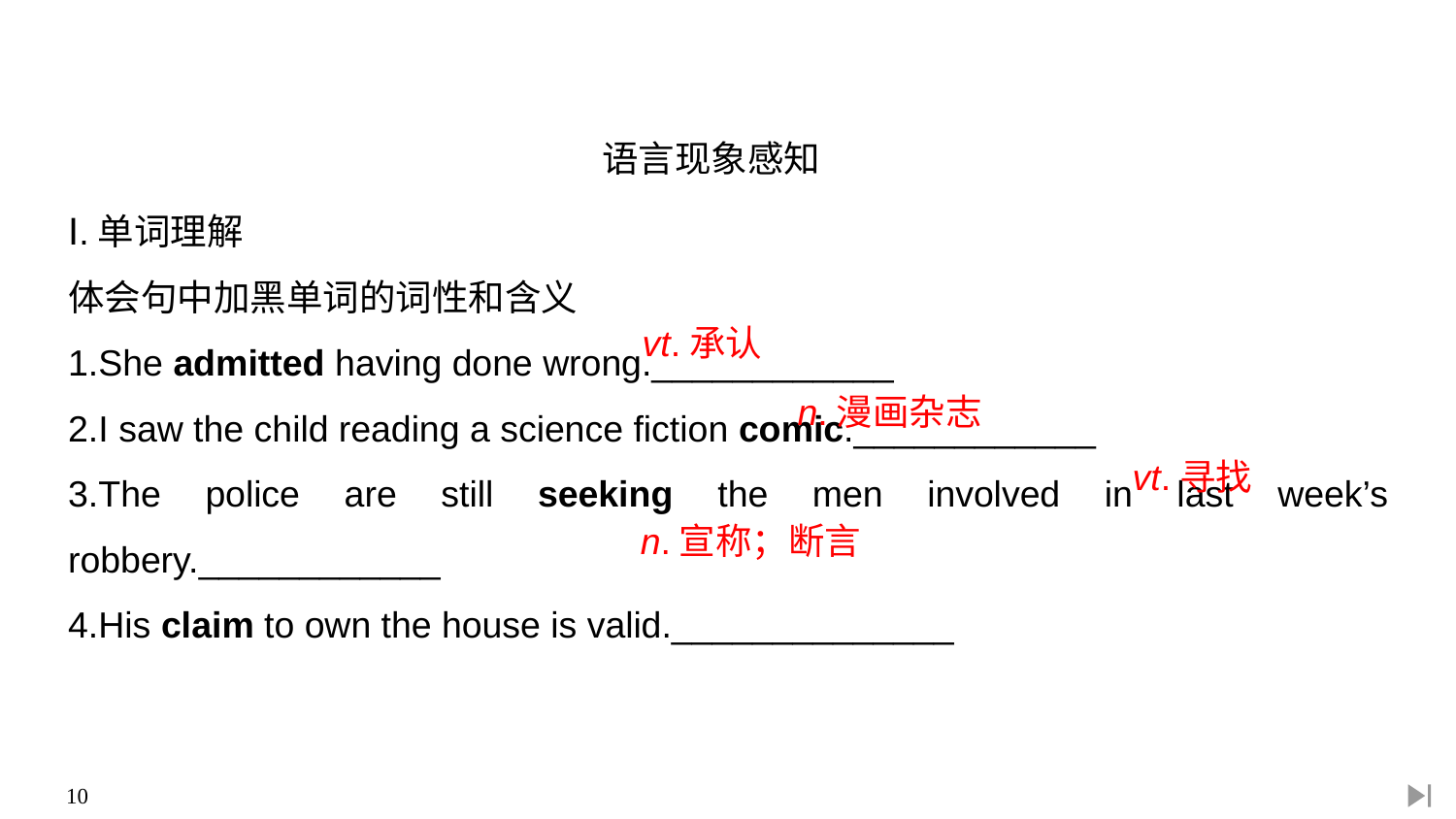

语言现象感知
Ⅰ.单词理解
体会句中加黑单词的词性和含义
1.She admitted having done wrong.____________
2.I saw the child reading a science fiction comic.____________
3.The police are still seeking the men involved in last week’s robbery.____________
4.His claim to own the house is valid.______________
vt.承认
n.漫画杂志
vt.寻找
n.宣称；断言